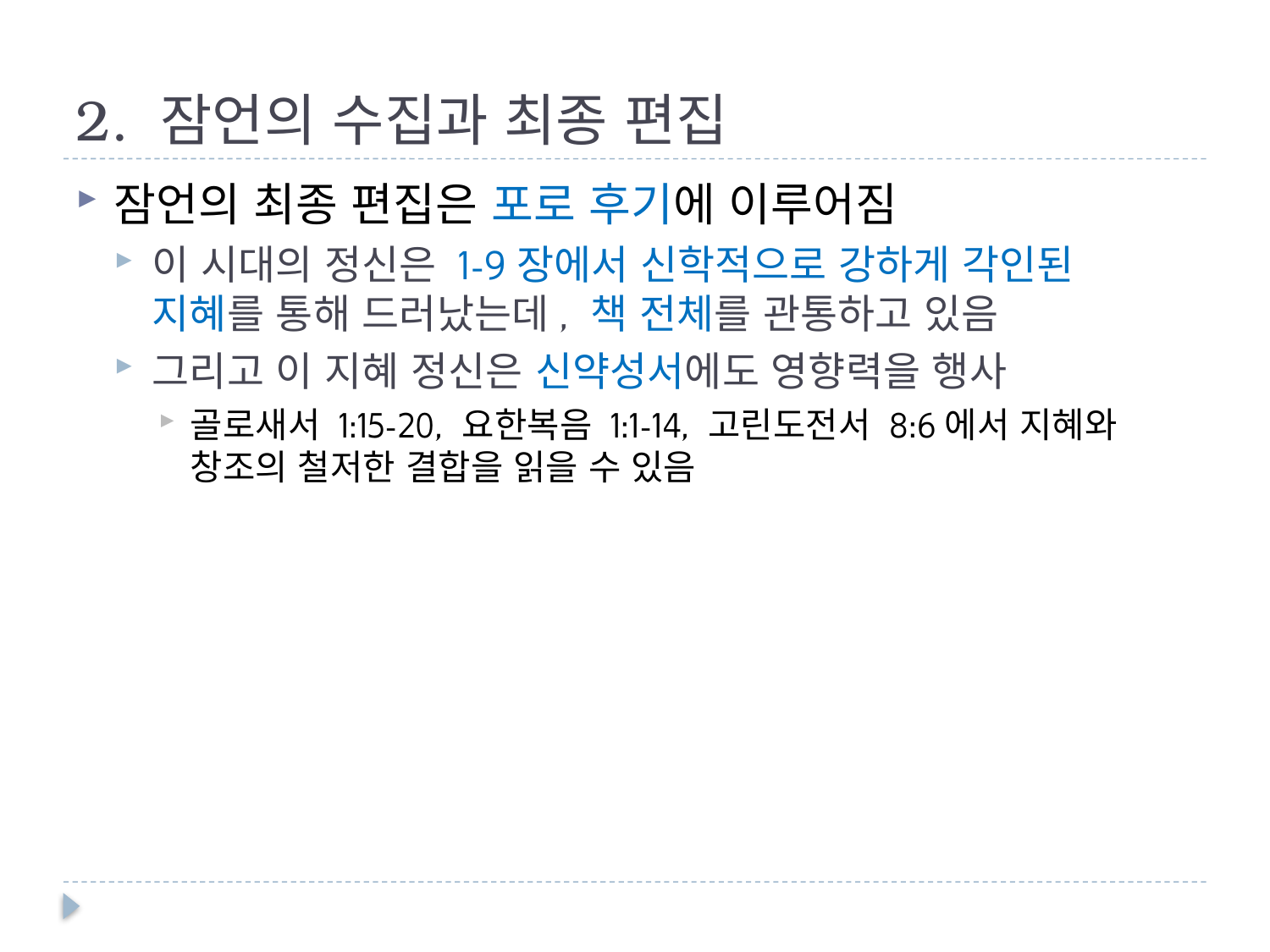

# 2. 잠언의 수집과 최종 편집
잠언의 최종 편집은 포로 후기에 이루어짐
이 시대의 정신은 1-9장에서 신학적으로 강하게 각인된 지혜를 통해 드러났는데, 책 전체를 관통하고 있음
그리고 이 지혜 정신은 신약성서에도 영향력을 행사
골로새서 1:15-20, 요한복음 1:1-14, 고린도전서 8:6에서 지혜와 창조의 철저한 결합을 읽을 수 있음